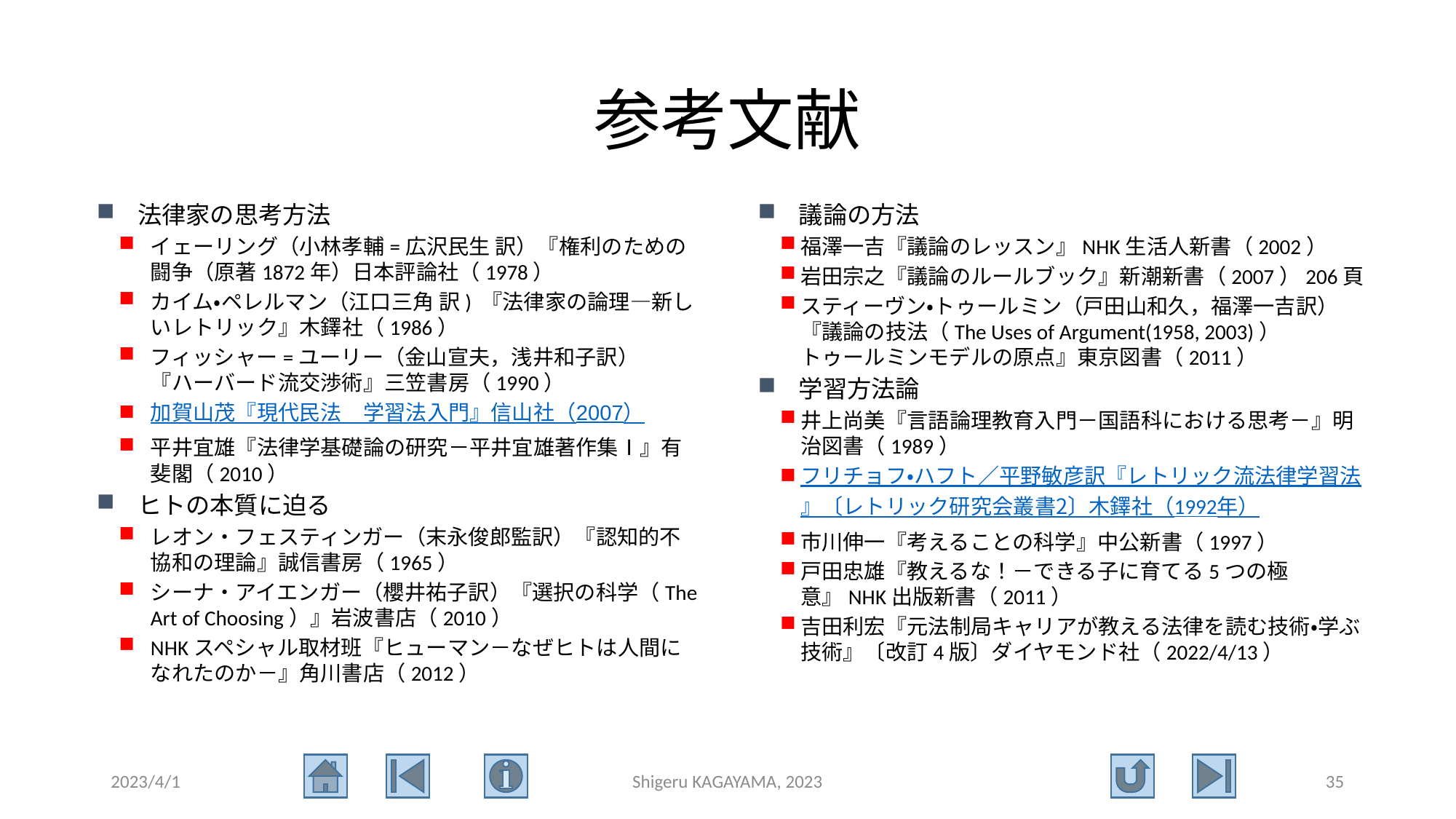

# 参考文献
議論の方法
福澤一吉『議論のレッスン』NHK生活人新書（2002）
岩田宗之『議論のルールブック』新潮新書（2007）206頁
スティーヴン・トゥールミン（戸田山和久，福澤一吉訳）『議論の技法（The Uses of Argument(1958, 2003)）　トゥールミンモデルの原点』東京図書（2011）
学習方法論
井上尚美『言語論理教育入門－国語科における思考－』明治図書（1989）
フリチョフ・ハフト／平野敏彦訳『レトリック流法律学習法』〔レトリック研究会叢書2〕木鐸社（1992年）
市川伸一『考えることの科学』中公新書（1997）
戸田忠雄『教えるな！－できる子に育てる5つの極意』NHK出版新書（2011）
吉田利宏『元法制局キャリアが教える法律を読む技術・学ぶ技術』〔改訂4版〕ダイヤモンド社（2022/4/13）
法律家の思考方法
イェーリング（小林孝輔=広沢民生 訳）『権利のための闘争（原著1872年）日本評論社（1978）
カイム・ペレルマン（江口三角 訳) 『法律家の論理―新しいレトリック』木鐸社（1986）
フィッシャー=ユーリー（金山宣夫，浅井和子訳）『ハーバード流交渉術』三笠書房（1990）
加賀山茂『現代民法　学習法入門』信山社（2007）
平井宜雄『法律学基礎論の研究－平井宜雄著作集Ⅰ』有斐閣（2010）
ヒトの本質に迫る
レオン・フェスティンガー（末永俊郎監訳）『認知的不協和の理論』誠信書房（1965）
シーナ・アイエンガー（櫻井祐子訳）『選択の科学（The Art of Choosing）』岩波書店（2010）
NHKスペシャル取材班『ヒューマン－なぜヒトは人間になれたのか－』角川書店（2012）
2023/4/1
Shigeru KAGAYAMA, 2023
35

法学嫌いをなくす学習方法
2023年4月1日
名古屋大学・明治学院大学名誉教授
加賀山　茂

ご清聴ありがとうございました。